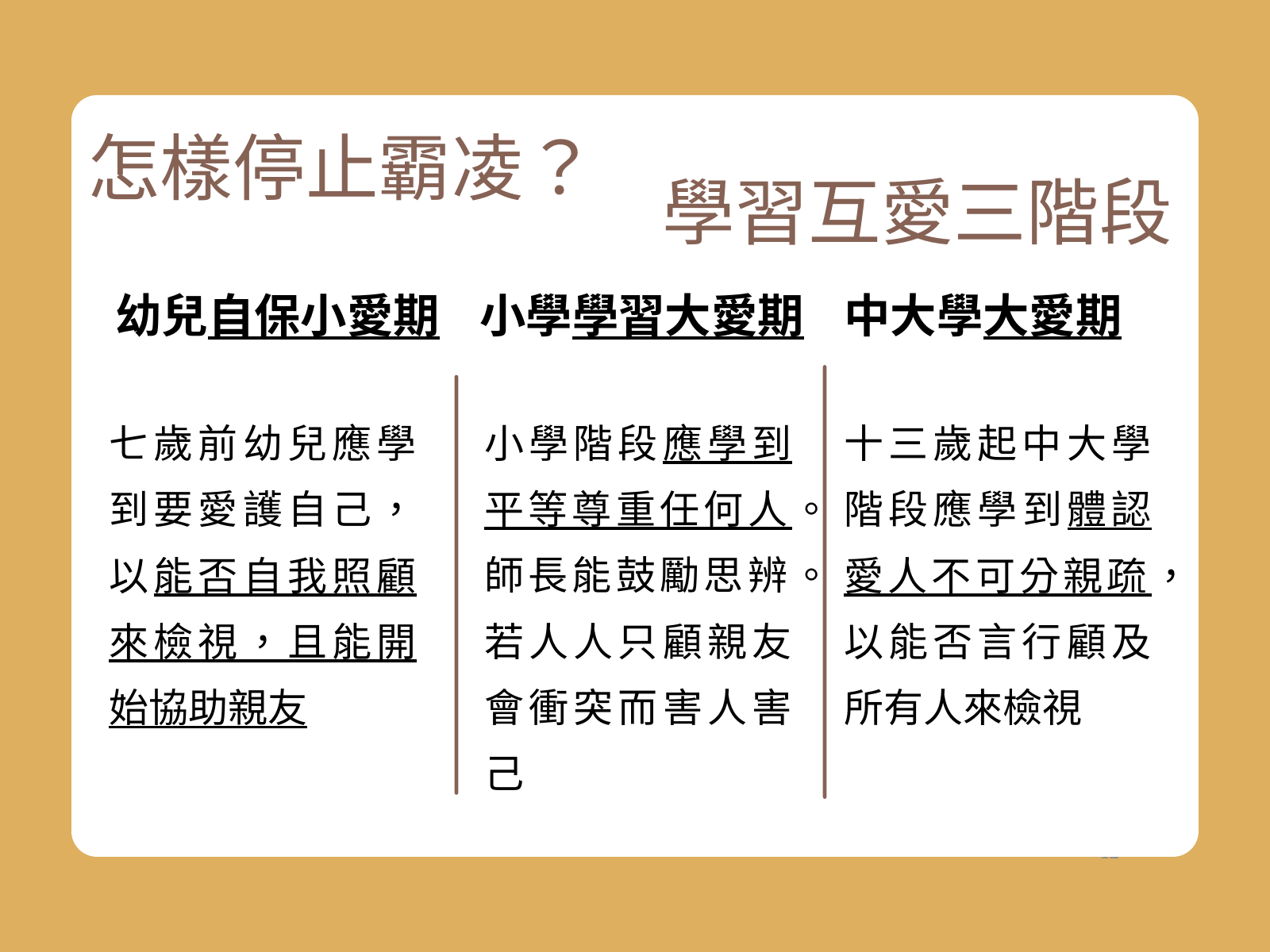

怎樣停止霸凌？
學習互愛三階段
幼兒自保小愛期
小學學習大愛期
中大學大愛期
七歲前幼兒應學到要愛護自己，以能否自我照顧來檢視，且能開始協助親友
小學階段應學到平等尊重任何人。師長能鼓勵思辨。若人人只顧親友會衝突而害人害己
十三歲起中大學階段應學到體認愛人不可分親疏，以能否言行顧及所有人來檢視

12